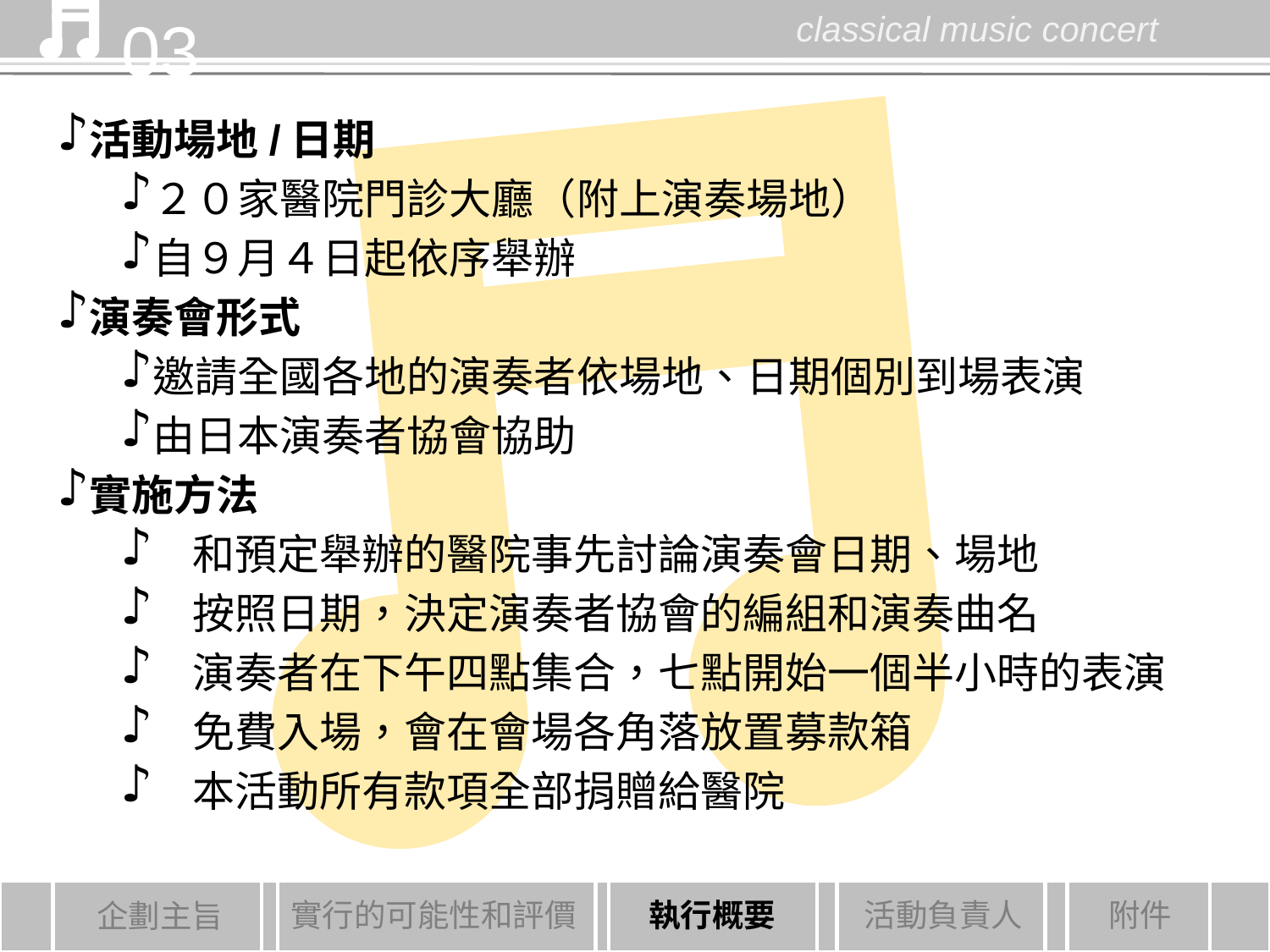

03
classical music concert

活動場地/日期
２０家醫院門診大廳（附上演奏場地）
自９月４日起依序舉辦
演奏會形式
邀請全國各地的演奏者依場地、日期個別到場表演
由日本演奏者協會協助
實施方法
和預定舉辦的醫院事先討論演奏會日期、場地
按照日期，決定演奏者協會的編組和演奏曲名
演奏者在下午四點集合，七點開始一個半小時的表演
免費入場，會在會場各角落放置募款箱
本活動所有款項全部捐贈給醫院

實行的可能性和評價
執行概要
活動負責人
附件
企劃主旨